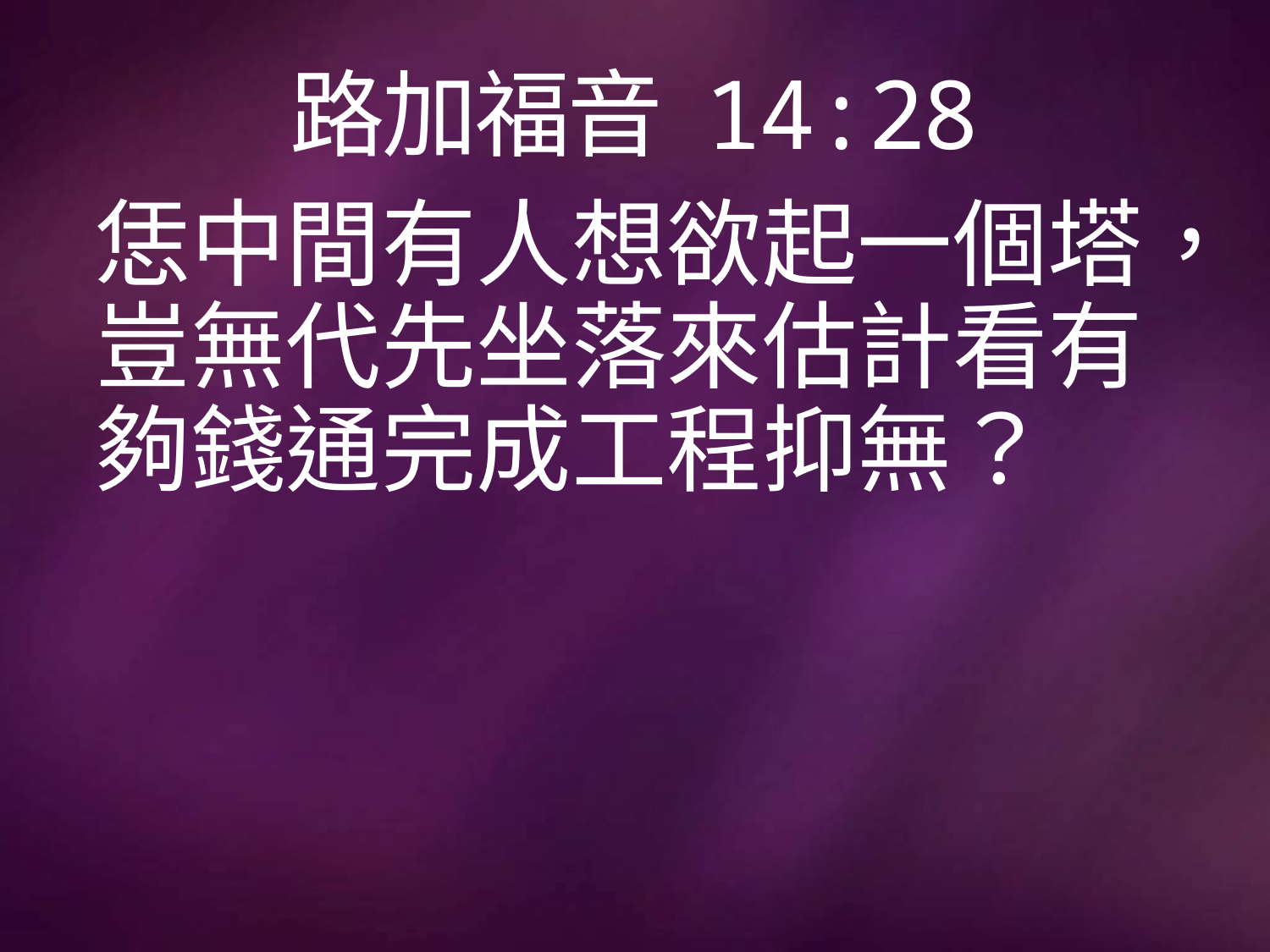

# 路加福音 14:28
恁中間有人想欲起一個塔，豈無代先坐落來估計看有夠錢通完成工程抑無？